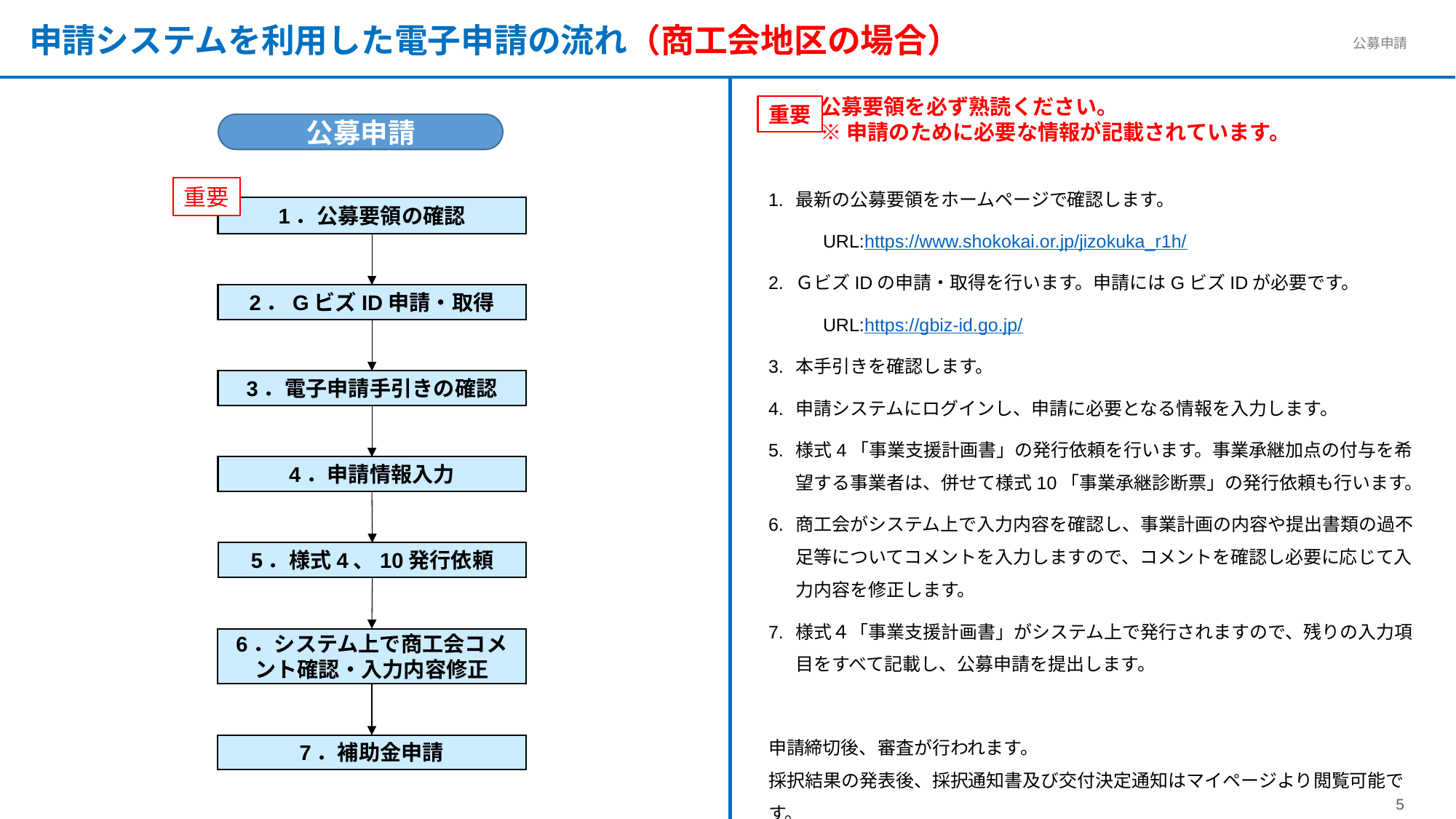

申請システムを利用した電子申請の流れ（商工会地区の場合）
公募要領を必ず熟読ください。
※申請のために必要な情報が記載されています。
重要
公募申請
最新の公募要領をホームページで確認します。
URL:https://www.shokokai.or.jp/jizokuka_r1h/
ＧビズIDの申請・取得を行います。申請にはGビズIDが必要です。
URL:https://gbiz-id.go.jp/
本手引きを確認します。
申請システムにログインし、申請に必要となる情報を入力します。
様式4「事業支援計画書」の発行依頼を行います。事業承継加点の付与を希望する事業者は、併せて様式10「事業承継診断票」の発行依頼も行います。
商工会がシステム上で入力内容を確認し、事業計画の内容や提出書類の過不足等についてコメントを入力しますので、コメントを確認し必要に応じて入力内容を修正します。
様式４「事業支援計画書」がシステム上で発行されますので、残りの入力項目をすべて記載し、公募申請を提出します。

申請締切後、審査が行われます。
採択結果の発表後、採択通知書及び交付決定通知はマイページより閲覧可能です。
重要
1．公募要領の確認
2．GビズID申請・取得
3．電子申請手引きの確認
4．申請情報入力
5．様式4、10発行依頼
6．システム上で商工会コメント確認・入力内容修正
7．補助金申請